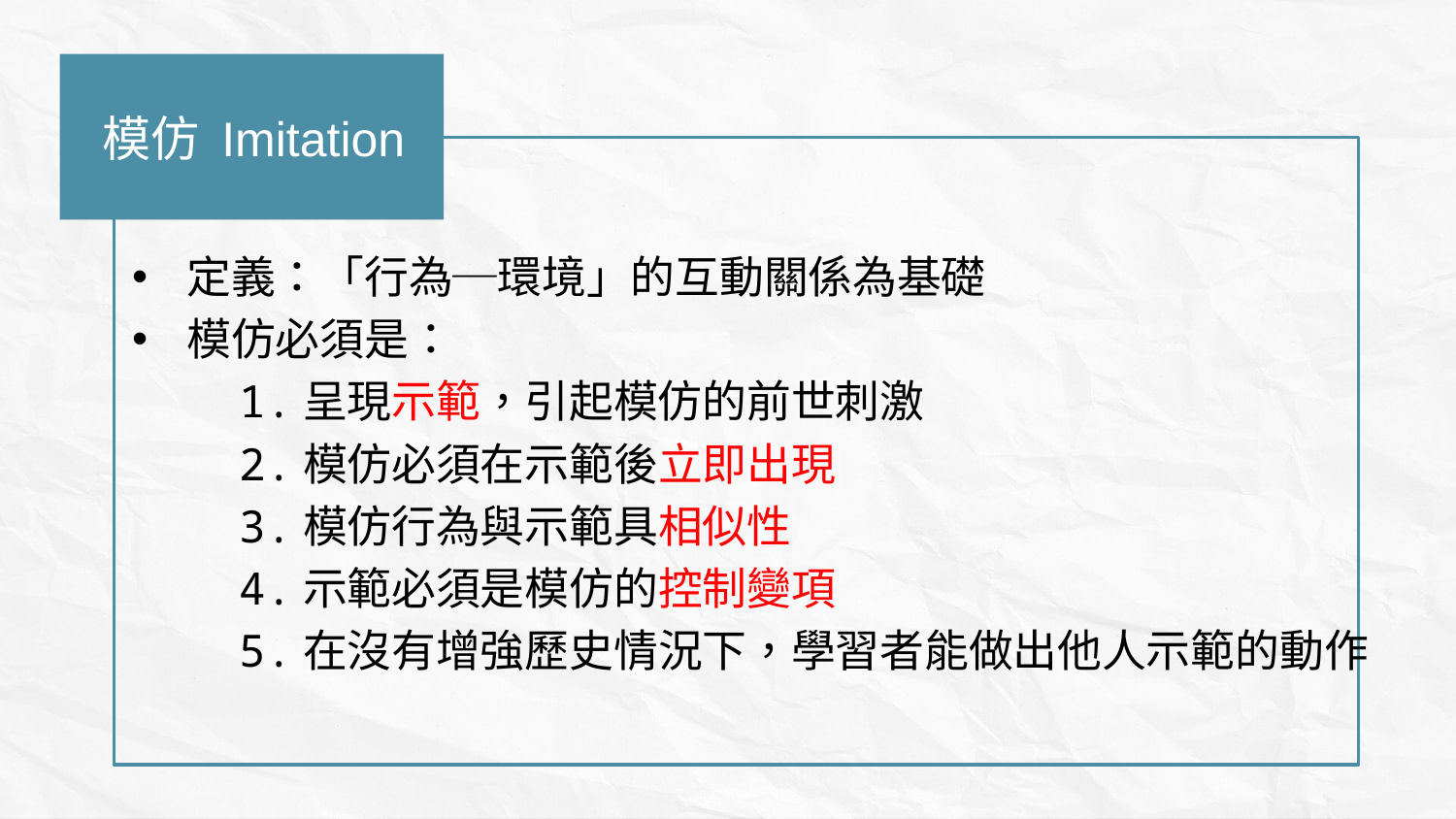

模仿 Imitation

定義：「行為─環境」的互動關係為基礎
模仿必須是：
    1.呈現示範，引起模仿的前世刺激
    2.模仿必須在示範後立即出現
    3.模仿行為與示範具相似性
    4.示範必須是模仿的控制變項
    5.在沒有增強歷史情況下，學習者能做出他人示範的動作